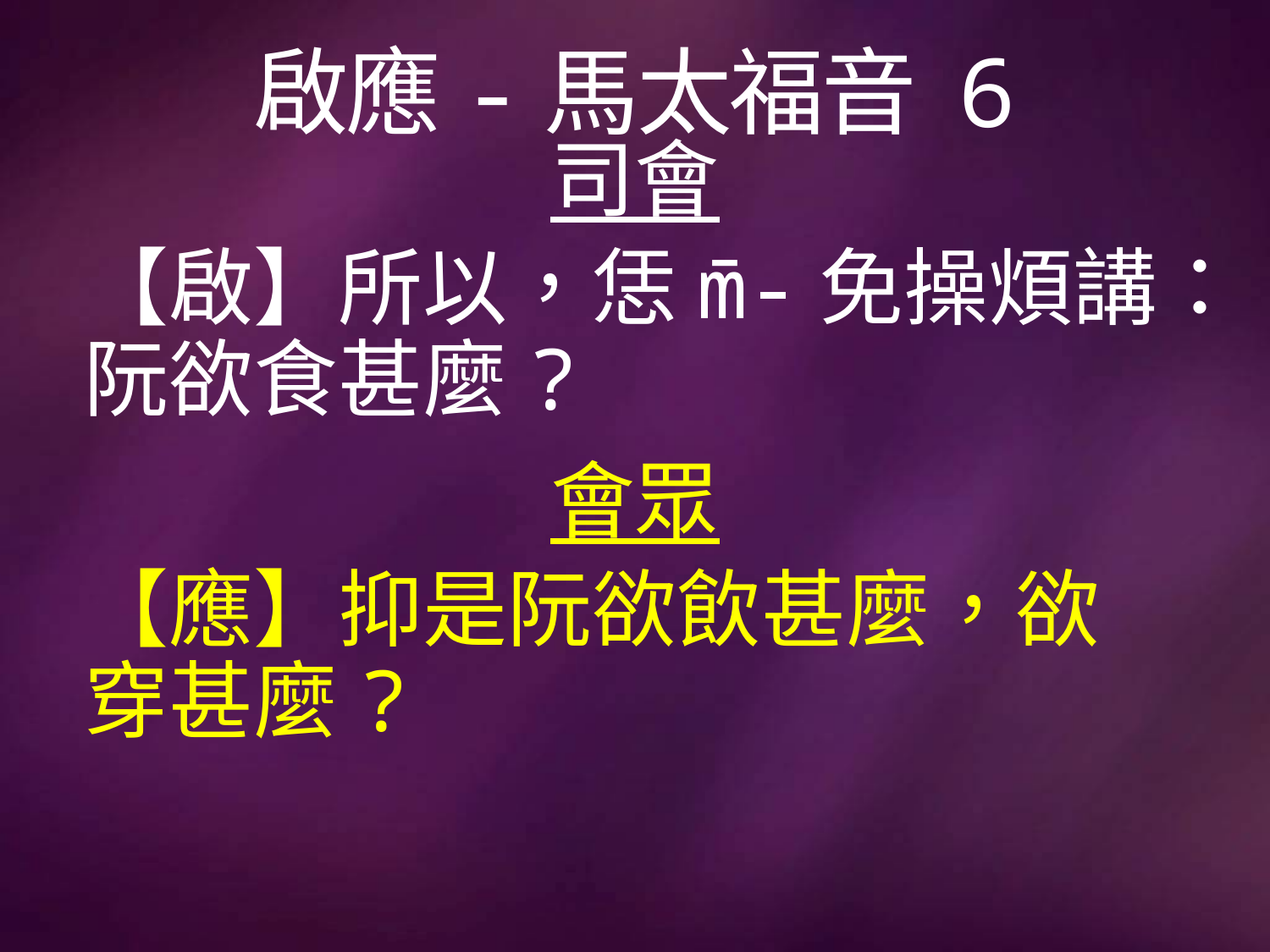

# 啟應-馬太福音 6
司會
【啟】所以，恁m̄-免操煩講：阮欲食甚麼?

會眾
【應】抑是阮欲飲甚麼，欲穿甚麼?